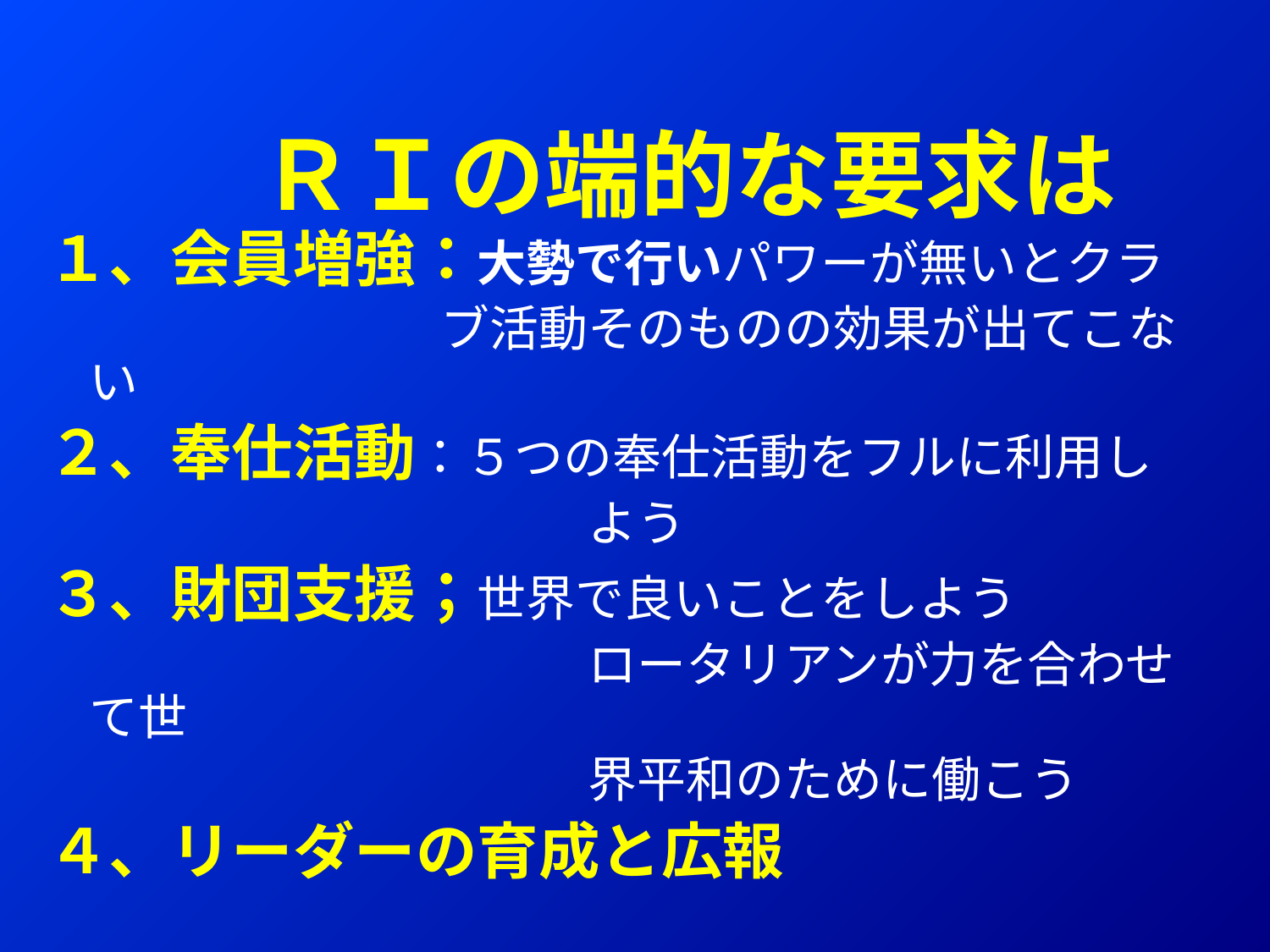

ＲＩの端的な要求は
１、会員増強：大勢で行いパワーが無いとクラ
　　　　　　　　ブ活動そのものの効果が出てこない
２、奉仕活動：５つの奉仕活動をフルに利用し
　　　　　　　　　　　よう
３、財団支援；世界で良いことをしよう
　　　　　　　　　　　ロータリアンが力を合わせて世
　　　　　　　　　　　界平和のために働こう
４、リーダーの育成と広報